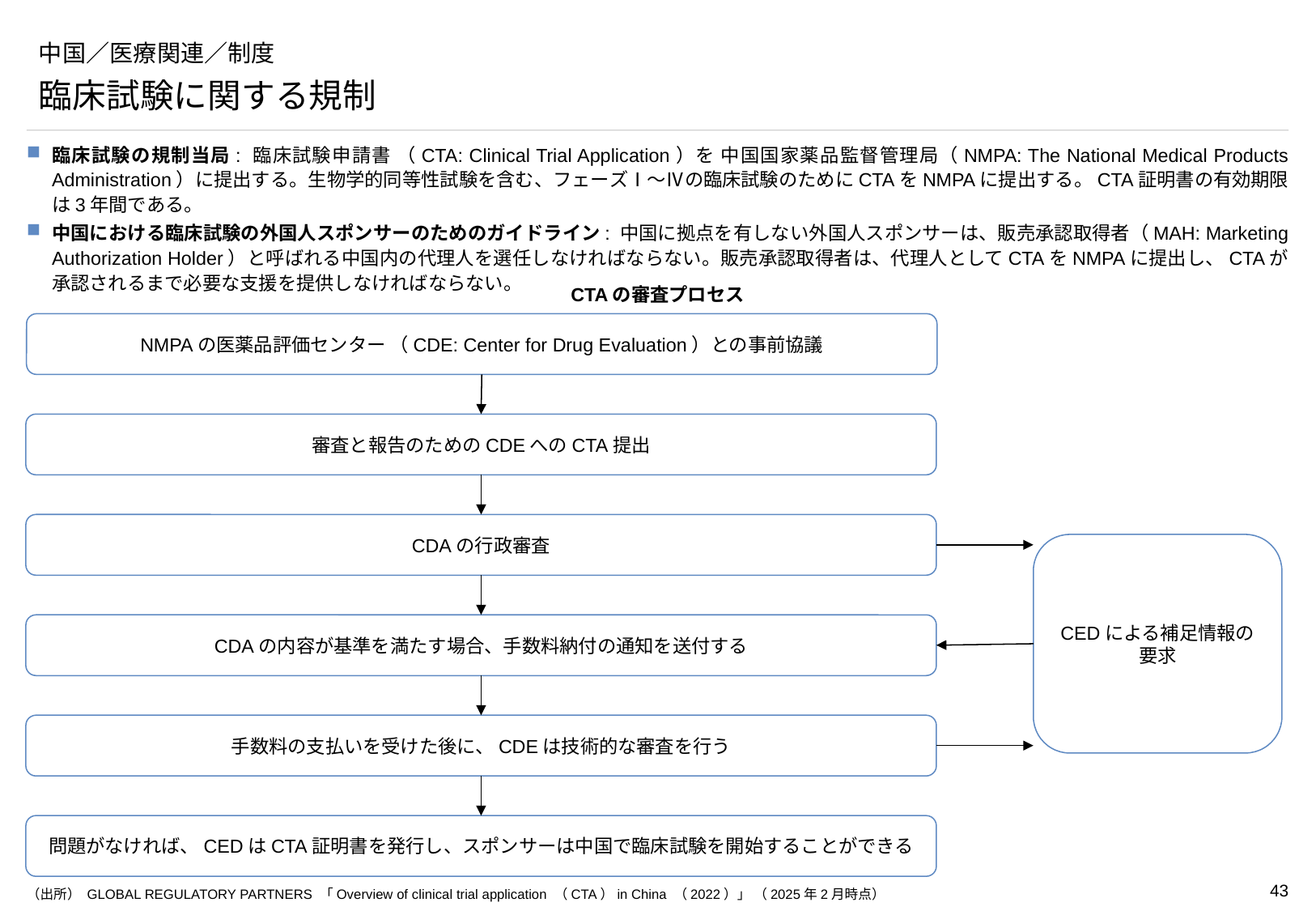

# 中国／医療関連／制度
臨床試験に関する規制
臨床試験の規制当局: 臨床試験申請書 （CTA: Clinical Trial Application）を 中国国家薬品監督管理局（NMPA: The National Medical Products Administration）に提出する。生物学的同等性試験を含む、フェーズⅠ～Ⅳの臨床試験のためにCTAをNMPAに提出する。CTA証明書の有効期限は3年間である。
中国における臨床試験の外国人スポンサーのためのガイドライン: 中国に拠点を有しない外国人スポンサーは、販売承認取得者（MAH: Marketing Authorization Holder）と呼ばれる中国内の代理人を選任しなければならない。販売承認取得者は、代理人としてCTAをNMPAに提出し、CTAが承認されるまで必要な支援を提供しなければならない。
CTAの審査プロセス
NMPAの医薬品評価センター （CDE: Center for Drug Evaluation）との事前協議
審査と報告のためのCDEへのCTA提出
CDAの行政審査
CEDによる補足情報の要求
CDAの内容が基準を満たす場合、手数料納付の通知を送付する
手数料の支払いを受けた後に、CDEは技術的な審査を行う
問題がなければ、CEDはCTA証明書を発行し、スポンサーは中国で臨床試験を開始することができる
（出所） GLOBAL REGULATORY PARTNERS 「Overview of clinical trial application （CTA）in China （2022）」 （2025年2月時点）